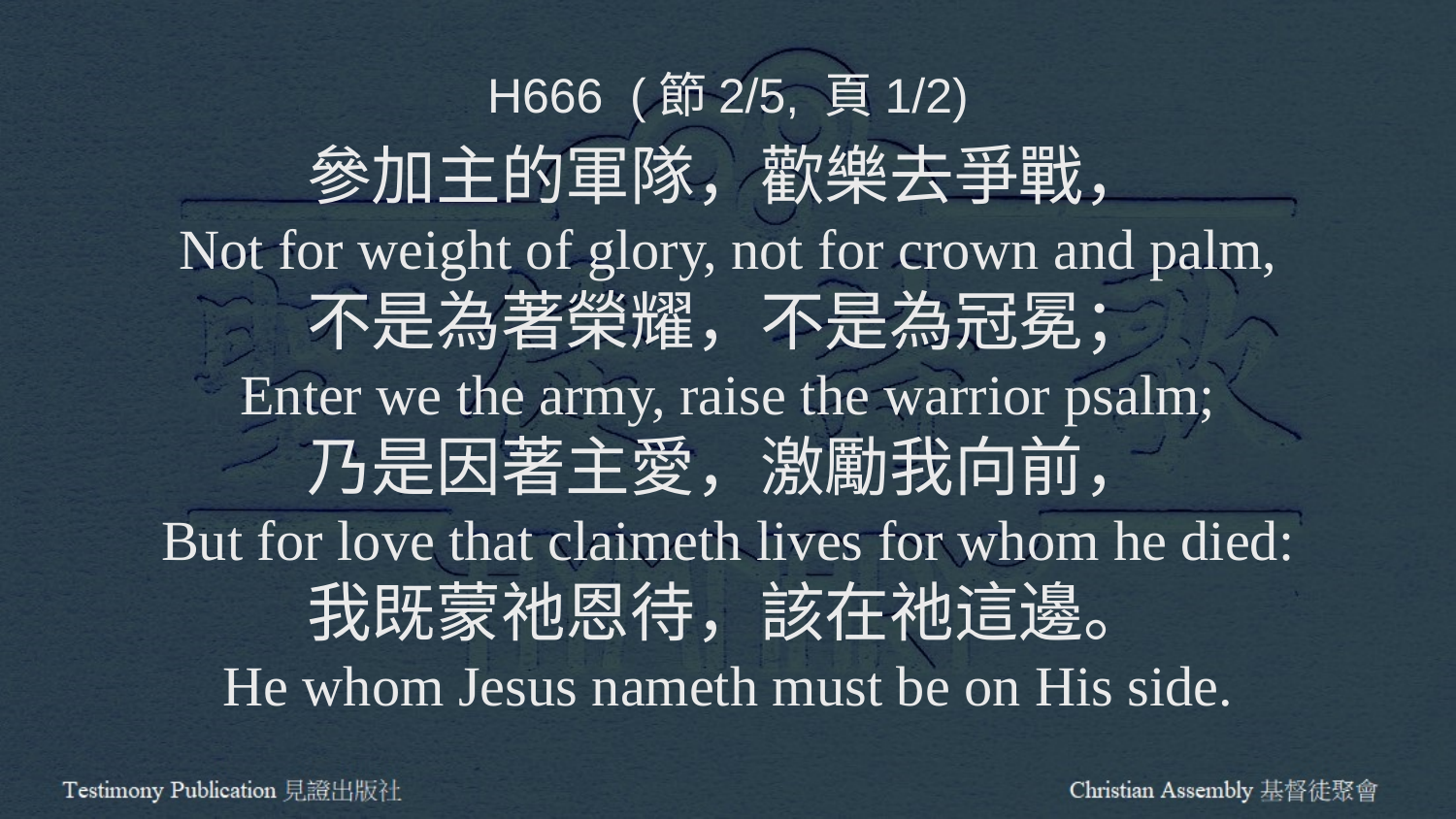

H666  (節2/5, 頁1/2)
參加主的軍隊，歡樂去爭戰，
Not for weight of glory, not for crown and palm,
不是為著榮耀，不是為冠冕；
Enter we the army, raise the warrior psalm;
乃是因著主愛，激勵我向前，
But for love that claimeth lives for whom he died:
我既蒙祂恩待，該在祂這邊。
He whom Jesus nameth must be on His side.